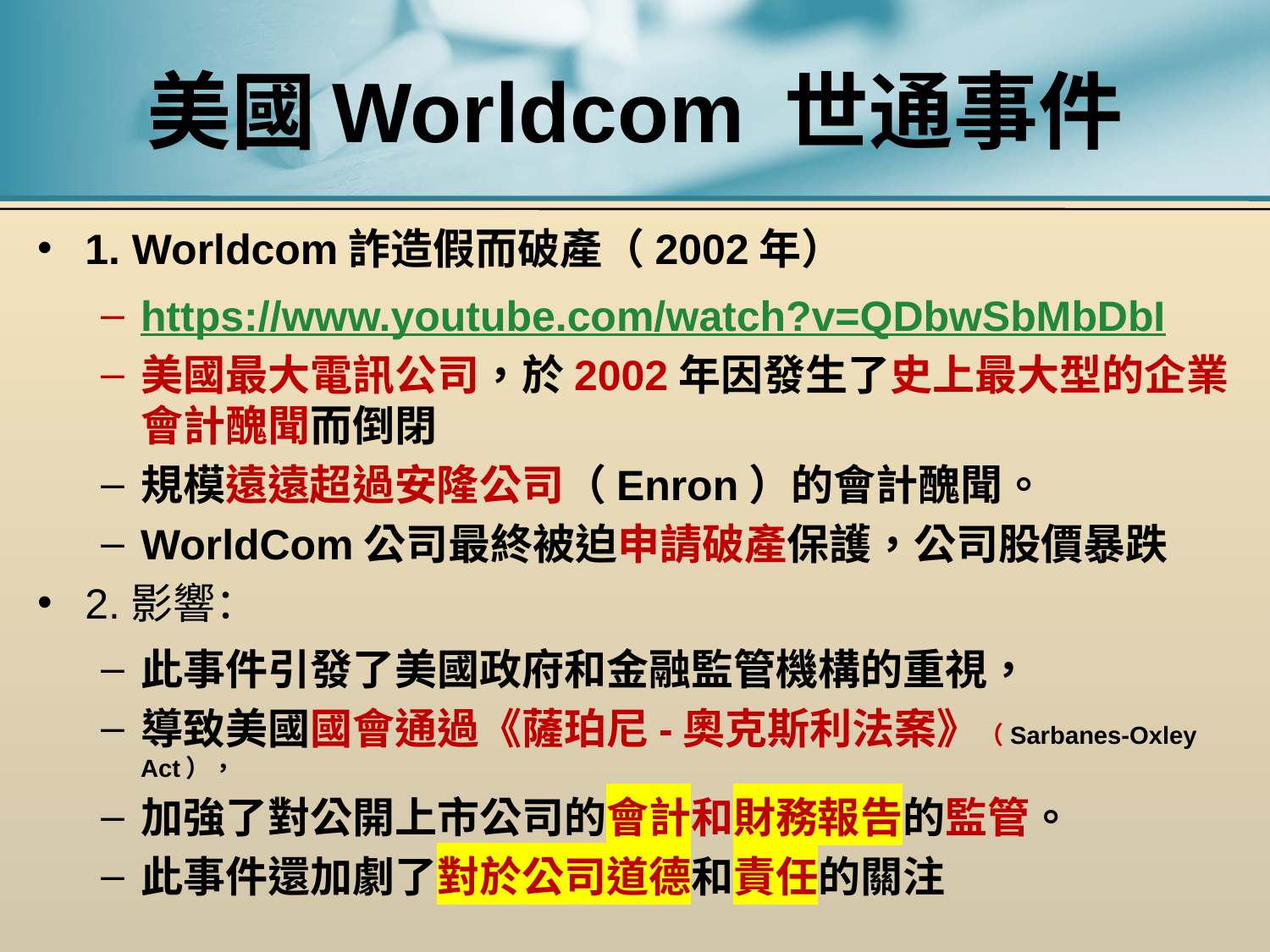

# 美國Worldcom 世通事件
1. Worldcom詐造假而破產（2002年）
https://www.youtube.com/watch?v=QDbwSbMbDbI
美國最大電訊公司，於2002年因發生了史上最大型的企業會計醜聞而倒閉
規模遠遠超過安隆公司（Enron）的會計醜聞。
WorldCom公司最終被迫申請破產保護，公司股價暴跌
2.影響：
此事件引發了美國政府和金融監管機構的重視，
導致美國國會通過《薩珀尼-奧克斯利法案》（Sarbanes-Oxley Act），
加強了對公開上市公司的會計和財務報告的監管。
此事件還加劇了對於公司道德和責任的關注